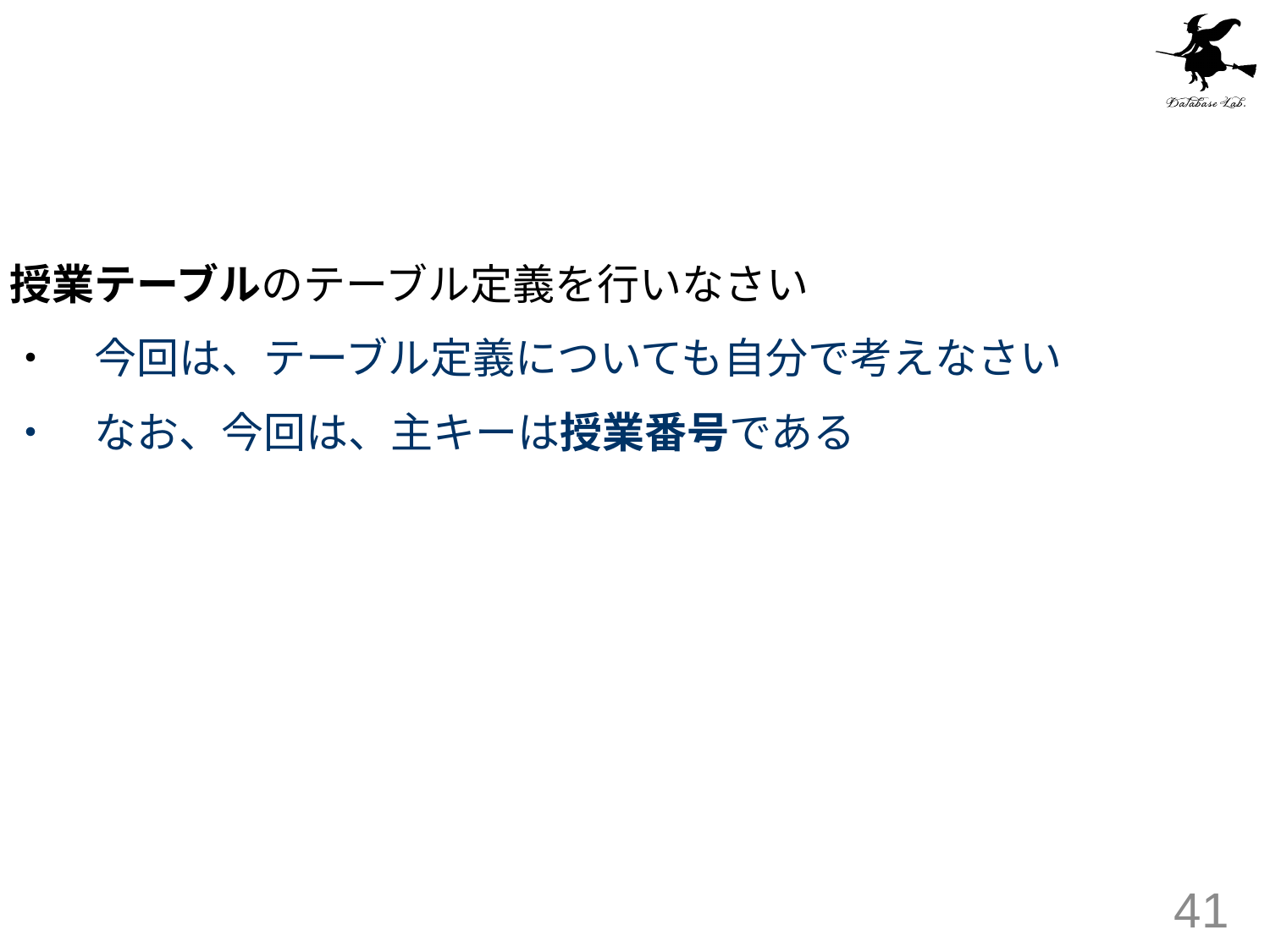

#
授業テーブルのテーブル定義を行いなさい
・　今回は、テーブル定義についても自分で考えなさい
・　なお、今回は、主キーは授業番号である

41